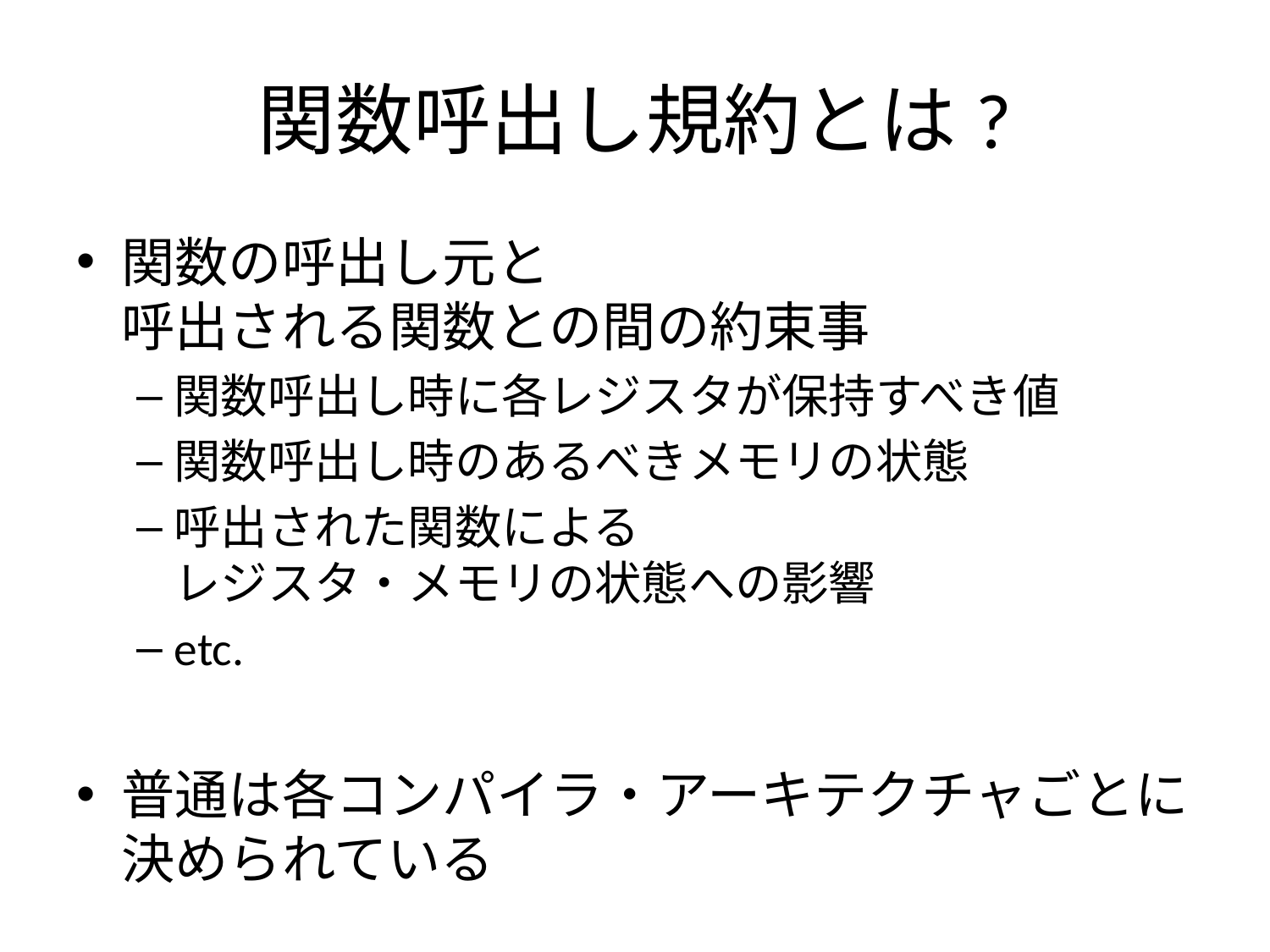

# 関数呼出し規約とは?
関数の呼出し元と
呼出される関数との間の約束事
関数呼出し時に各レジスタが保持すべき値
関数呼出し時のあるべきメモリの状態
呼出された関数による
レジスタ・メモリの状態への影響
etc.

普通は各コンパイラ・アーキテクチャごとに
決められている